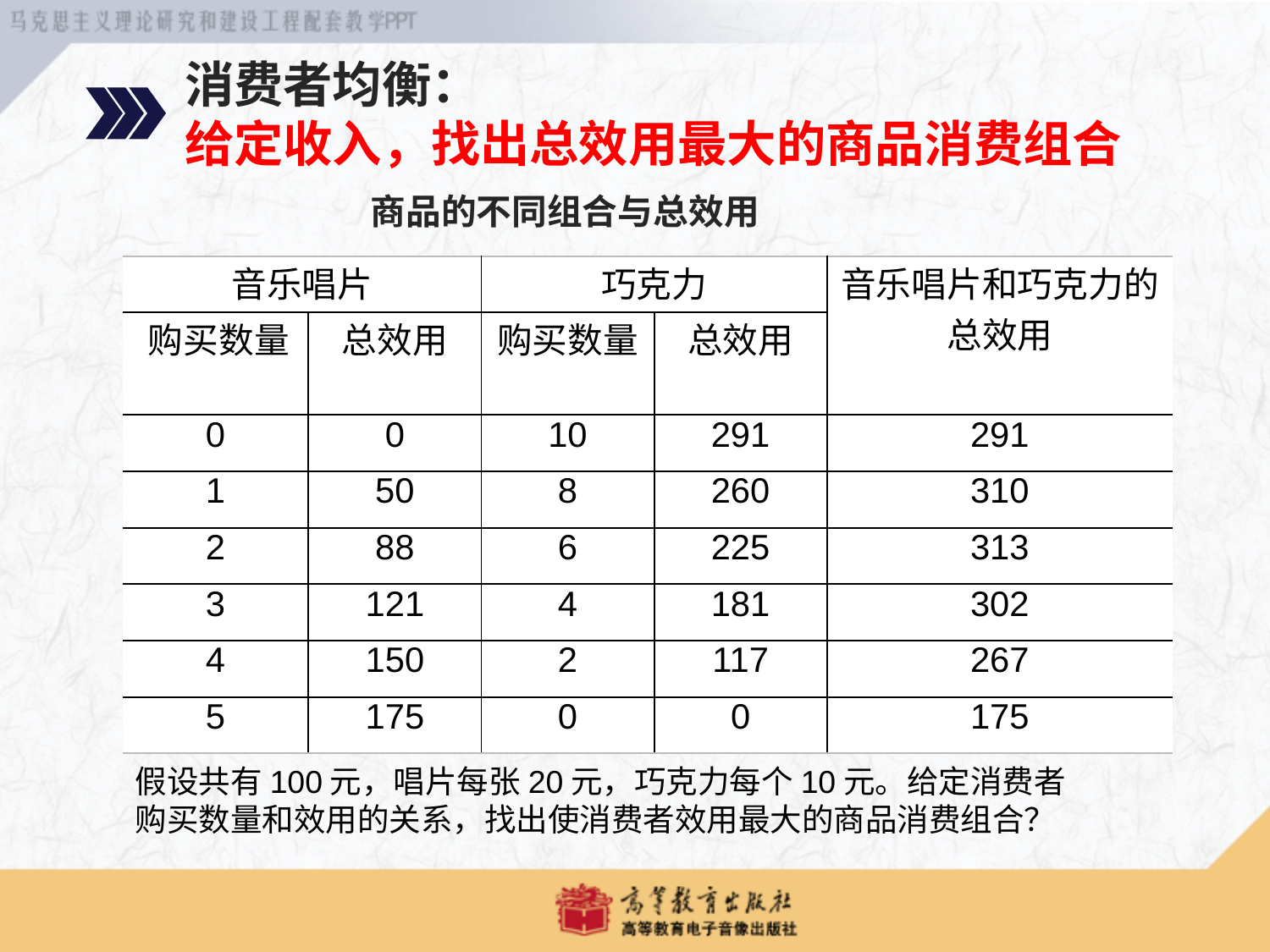

消费者均衡：
给定收入，找出总效用最大的商品消费组合

商品的不同组合与总效用
| 音乐唱片 |  | 巧克力 |  | 音乐唱片和巧克力的总效用 |
| --- | --- | --- | --- | --- |
| 购买数量 | 总效用 | 购买数量 | 总效用 |  |
| 0 | 0 | 10 | 291 | 291 |
| 1 | 50 | 8 | 260 | 310 |
| 2 | 88 | 6 | 225 | 313 |
| 3 | 121 | 4 | 181 | 302 |
| 4 | 150 | 2 | 117 | 267 |
| 5 | 175 | 0 | 0 | 175 |
假设共有100元，唱片每张20元，巧克力每个10元。给定消费者购买数量和效用的关系，找出使消费者效用最大的商品消费组合？